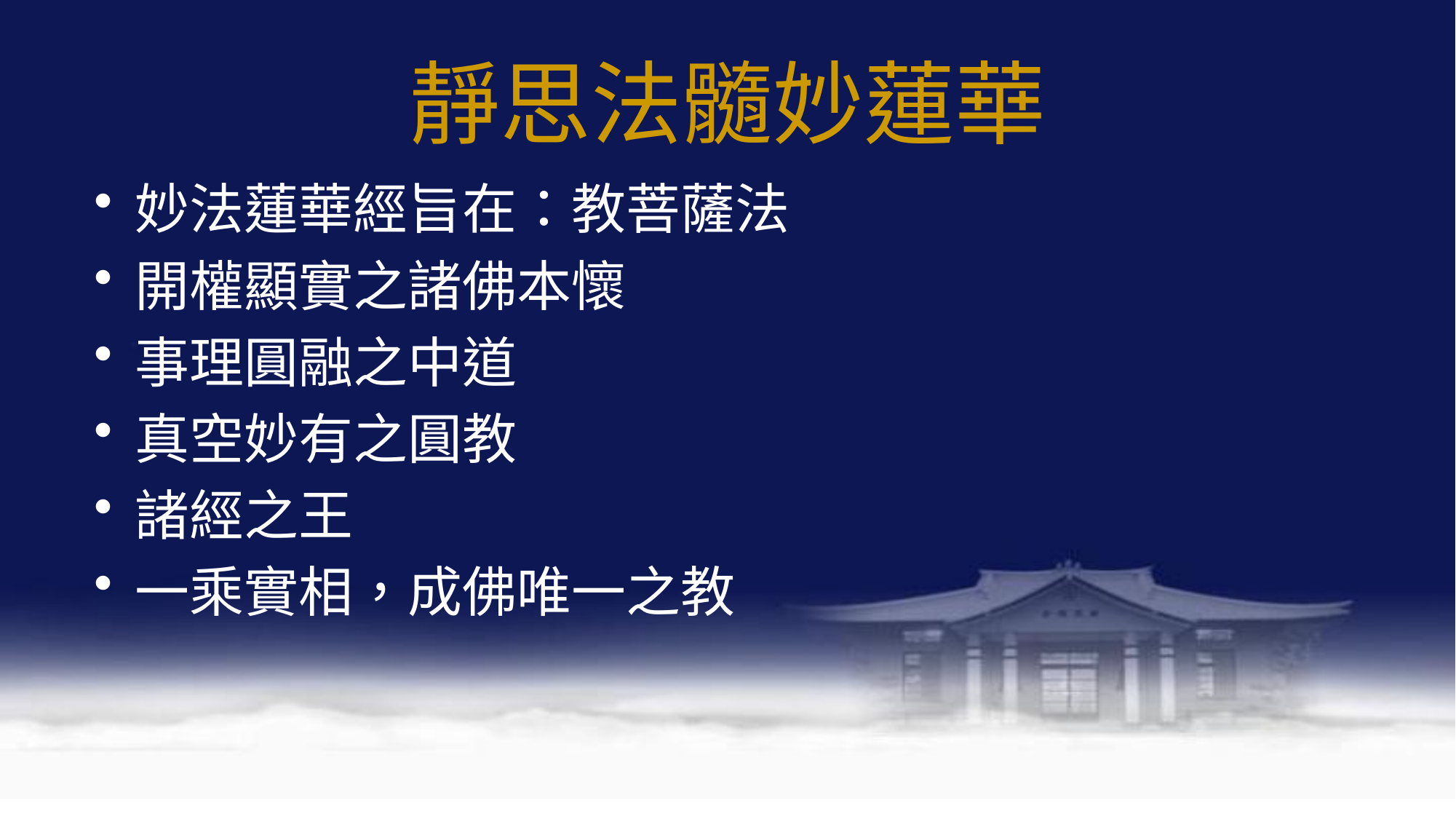

# 靜思法髓妙蓮華
妙法蓮華經旨在：教菩薩法
開權顯實之諸佛本懷
事理圓融之中道
真空妙有之圓教
諸經之王
一乘實相，成佛唯一之教